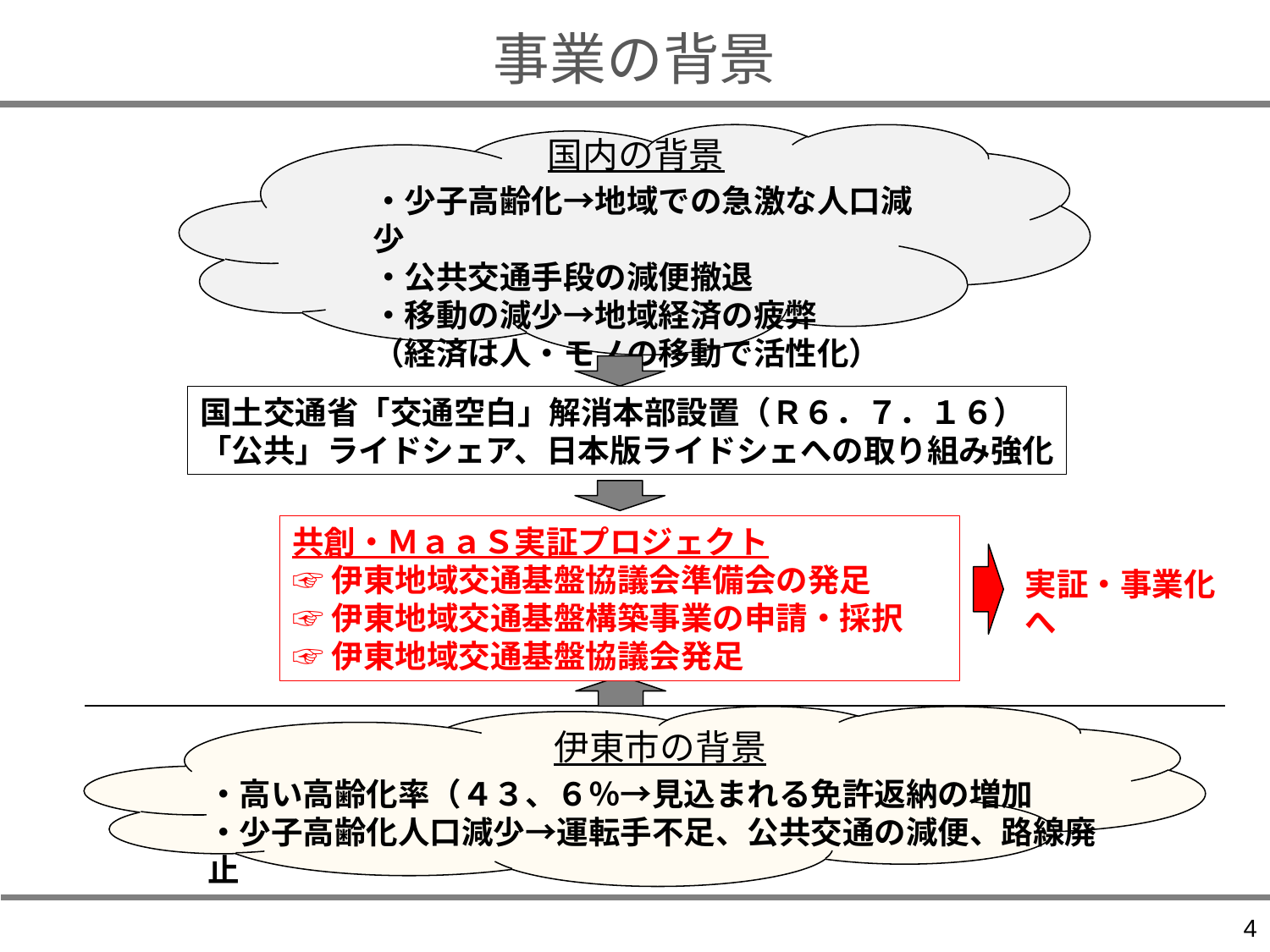

事業の背景

国内の背景
・少子高齢化→地域での急激な人口減少
・公共交通手段の減便撤退
・移動の減少→地域経済の疲弊
（経済は人・モノの移動で活性化）

国土交通省「交通空白」解消本部設置（Ｒ６．７．１６）
「公共」ライドシェア、日本版ライドシェへの取り組み強化

共創・ＭａａＳ実証プロジェクト
☞伊東地域交通基盤協議会準備会の発足
☞伊東地域交通基盤構築事業の申請・採択
☞伊東地域交通基盤協議会発足
実証・事業化へ

伊東市の背景
・高い高齢化率（４３、６％→見込まれる免許返納の増加
・少子高齢化人口減少→運転手不足、公共交通の減便、路線廃止
4